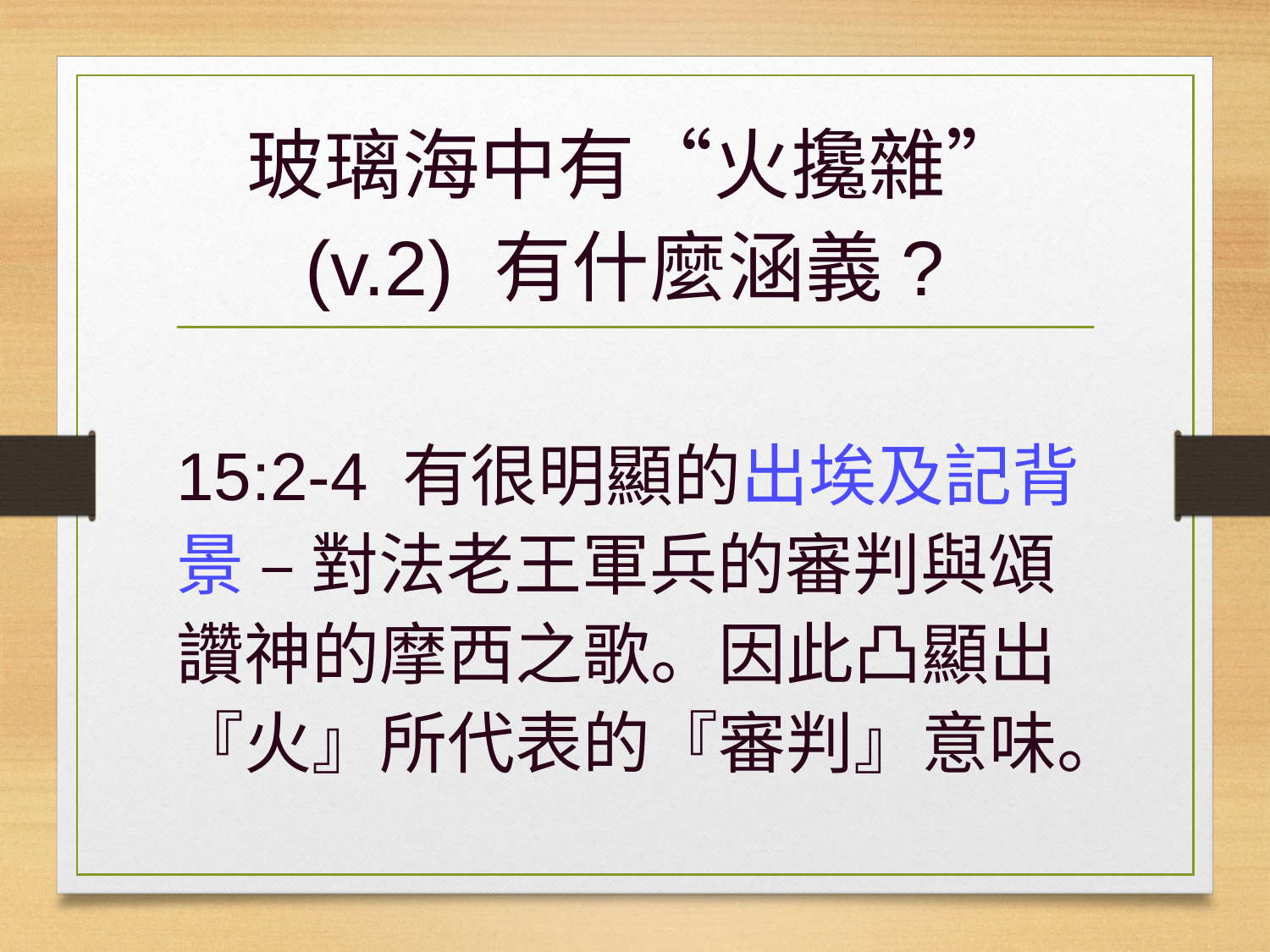

# 玻璃海中有“火攙雜” (v.2) 有什麼涵義?
15:2-4 有很明顯的出埃及記背景 – 對法老王軍兵的審判與頌讚神的摩西之歌。因此凸顯出『火』所代表的『審判』意味。